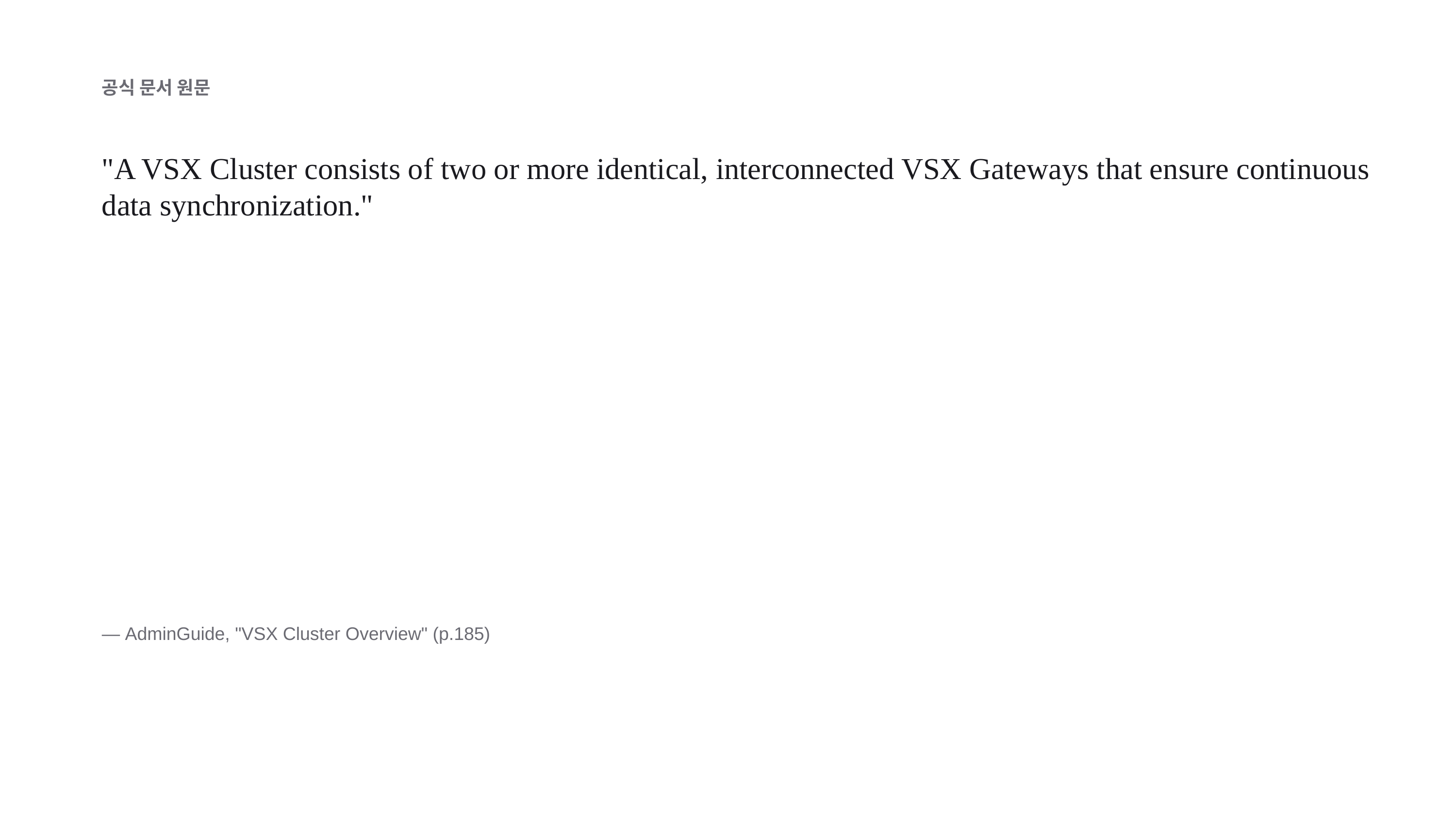

공식 문서 원문
"A VSX Cluster consists of two or more identical, interconnected VSX Gateways that ensure continuous data synchronization."
— AdminGuide, "VSX Cluster Overview" (p.185)